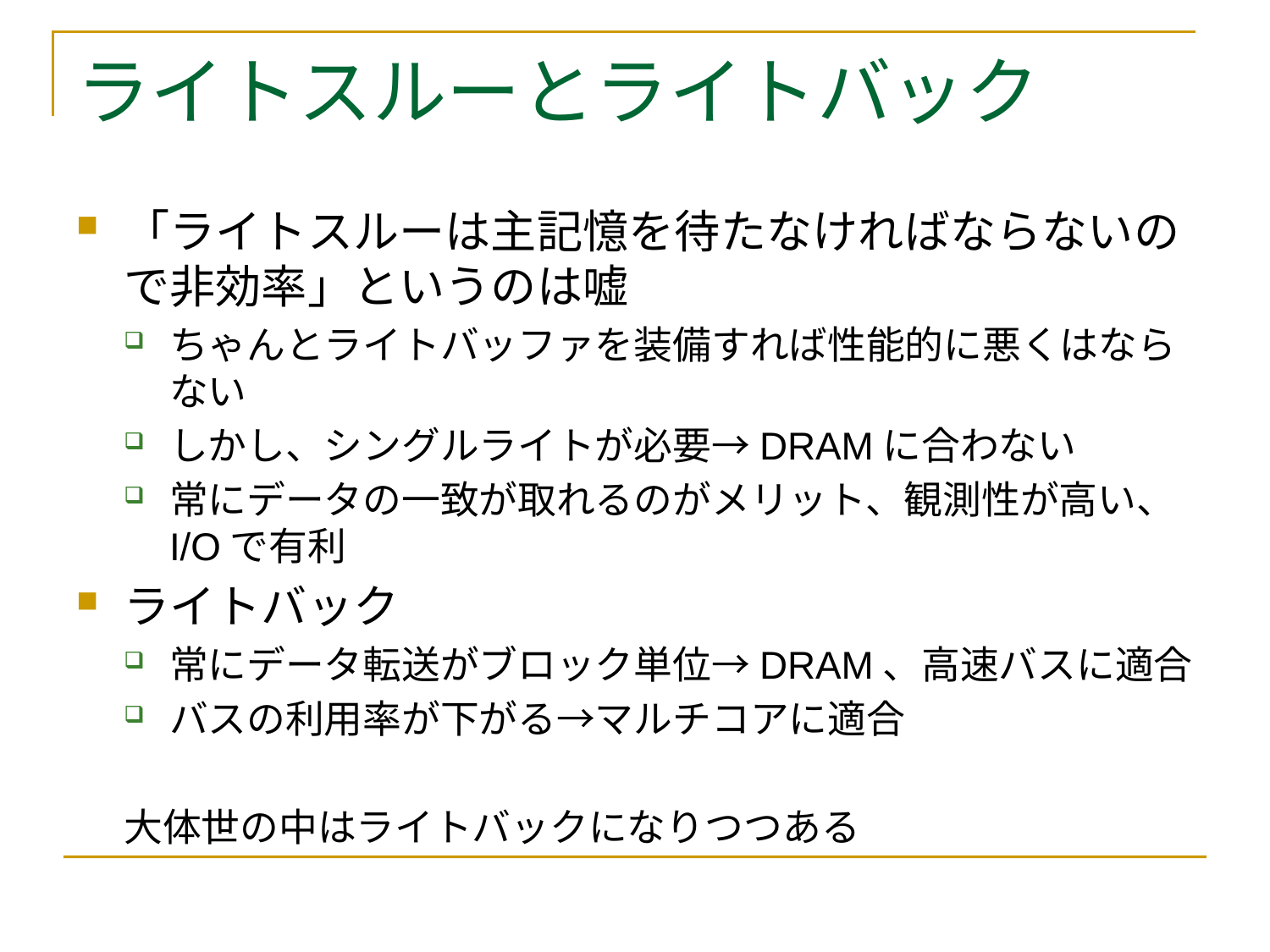

# ライトスルーとライトバック
「ライトスルーは主記憶を待たなければならないので非効率」というのは嘘
ちゃんとライトバッファを装備すれば性能的に悪くはならない
しかし、シングルライトが必要→DRAMに合わない
常にデータの一致が取れるのがメリット、観測性が高い、I/Oで有利
ライトバック
常にデータ転送がブロック単位→DRAM、高速バスに適合
バスの利用率が下がる→マルチコアに適合

大体世の中はライトバックになりつつある